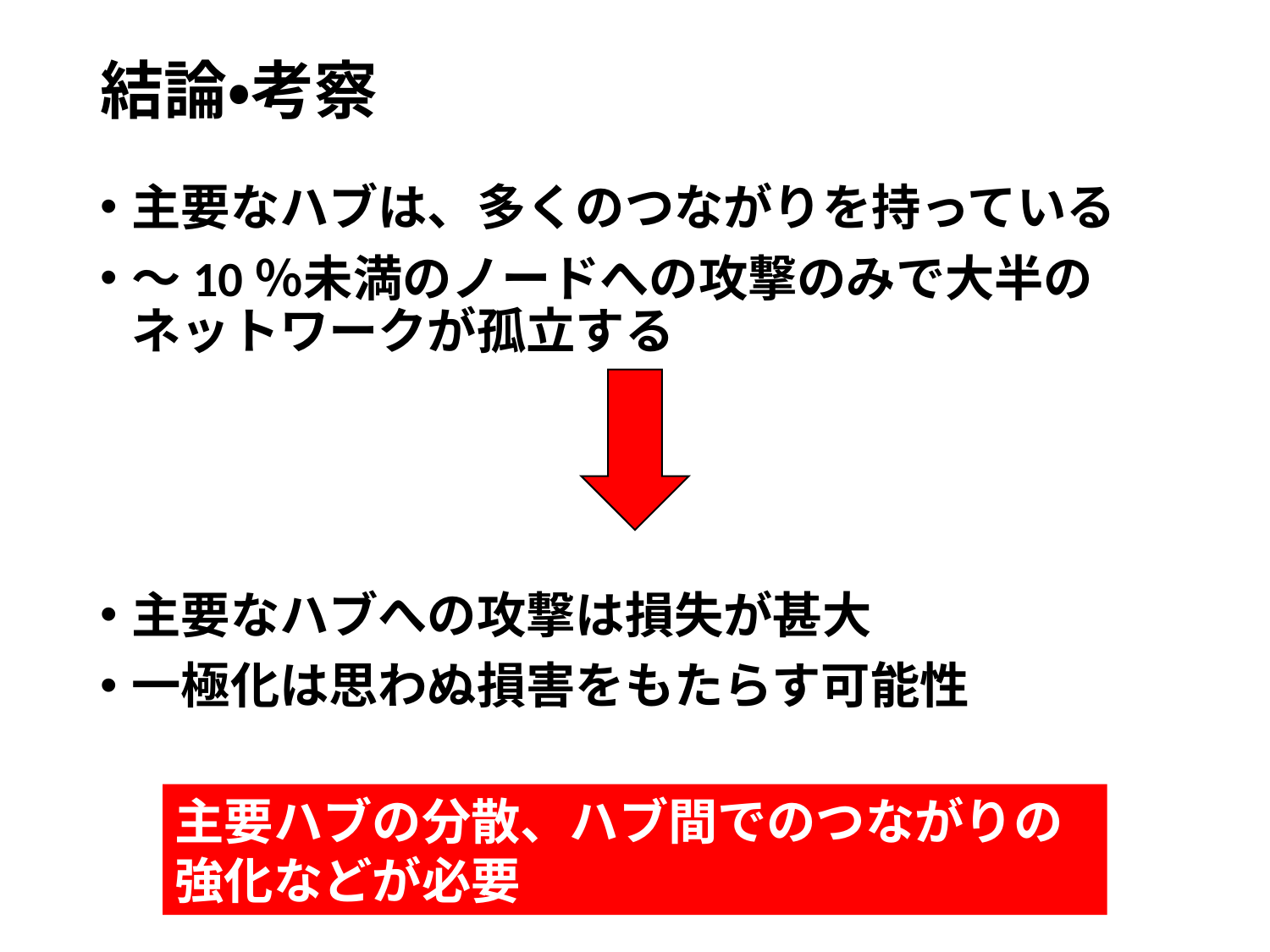

# 結論・考察
主要なハブは、多くのつながりを持っている
～10％未満のノードへの攻撃のみで大半のネットワークが孤立する

主要なハブへの攻撃は損失が甚大
一極化は思わぬ損害をもたらす可能性

主要ハブの分散、ハブ間でのつながりの強化などが必要